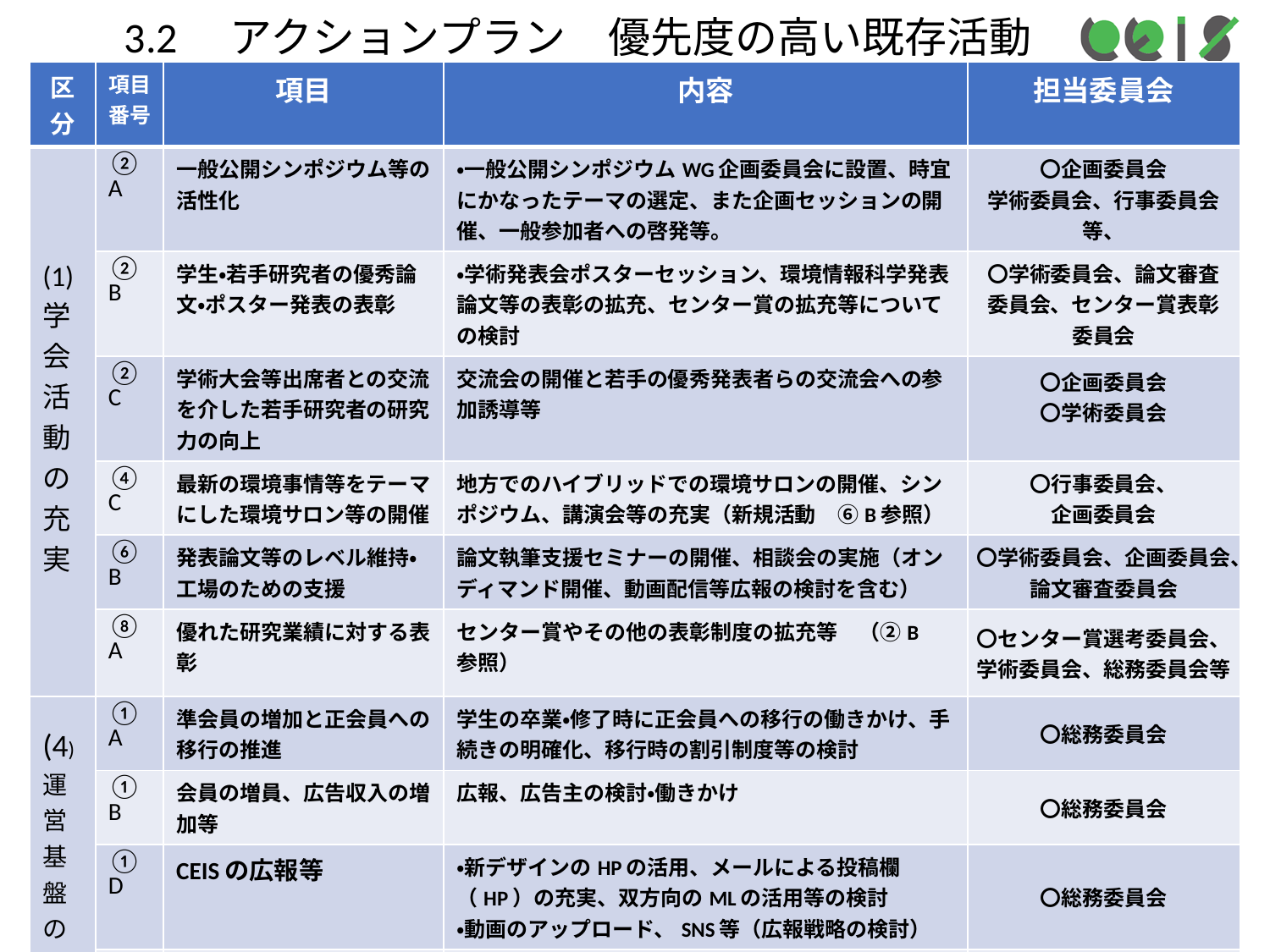

# 3.2　アクションプラン　優先度の高い既存活動
| 区分 | 項目 番号 | 項目 | 内容 | 担当委員会 |
| --- | --- | --- | --- | --- |
| (1)学会活動の充実 | ②A | 一般公開シンポジウム等の活性化 | ・一般公開シンポジウムWG企画委員会に設置、時宜にかなったテーマの選定、また企画セッションの開催、一般参加者への啓発等。 | 〇企画委員会 学術委員会、行事委員会等、 |
|  | ②B | 学生・若手研究者の優秀論文・ポスター発表の表彰 | ・学術発表会ポスターセッション、環境情報科学発表論文等の表彰の拡充、センター賞の拡充等についての検討 | 〇学術委員会、論文審査委員会、センター賞表彰委員会 |
|  | ②C | 学術大会等出席者との交流を介した若手研究者の研究力の向上 | 交流会の開催と若手の優秀発表者らの交流会への参加誘導等 | 〇企画委員会 〇学術委員会 |
|  | ④C | 最新の環境事情等をテーマにした環境サロン等の開催 | 地方でのハイブリッドでの環境サロンの開催、シンポジウム、講演会等の充実（新規活動　⑥B参照） | 〇行事委員会、 企画委員会 |
|  | ⑥B | 発表論文等のレベル維持・工場のための支援 | 論文執筆支援セミナーの開催、相談会の実施（オンディマンド開催、動画配信等広報の検討を含む） | 〇学術委員会、企画委員会、論文審査委員会 |
|  | ⑧A | 優れた研究業績に対する表彰 | センター賞やその他の表彰制度の拡充等　（②B 参照） | 〇センター賞選考委員会、学術委員会、総務委員会等 |
| (4)運営基盤の強化 | ①A | 準会員の増加と正会員への移行の推進 | 学生の卒業・修了時に正会員への移行の働きかけ、手続きの明確化、移行時の割引制度等の検討 | 〇総務委員会 |
|  | ①B | 会員の増員、広告収入の増加等 | 広報、広告主の検討・働きかけ | 〇総務委員会 |
|  | ①D | CEISの広報等 | ・新デザインのHPの活用、メールによる投稿欄（HP）の充実、双方向のMLの活用等の検討 ・動画のアップロード、SNS等（広報戦略の検討） | 〇総務委員会 |
|  | ①E | 経費の節減 | ・学会活動による赤字幅の減少策（役員給与の減額、理事謝金の減額等）の検討 ・中期計画に基づく若手交流会等の活動の資金の確保 | 〇総務委員会 |